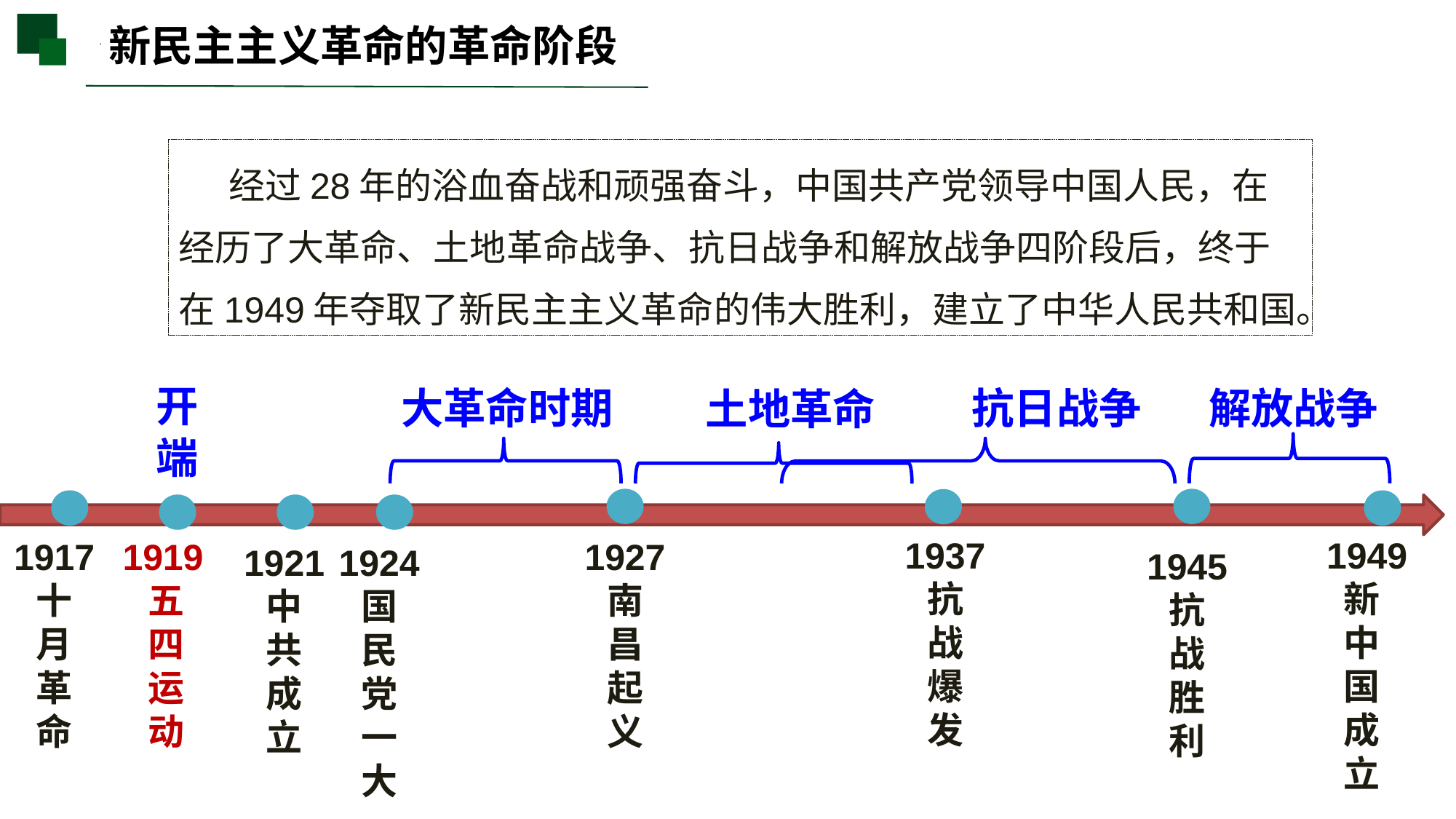

新民主主义革命的革命阶段

     经过28年的浴血奋战和顽强奋斗，中国共产党领导中国人民，在经历了大革命、土地革命战争、抗日战争和解放战争四阶段后，终于在1949年夺取了新民主主义革命的伟大胜利，建立了中华人民共和国。

开
端
抗日战争
解放战争
大革命时期
土地革命

1937
抗
战
爆
发
 1949
新
中
国
成
立

1917
十
月
革
命
1919
  五
  四
  运
  动
1927
南
昌
起
义
1921
中
共
成
立
1924
国
民
党
一
大
1945
抗
战
胜
利